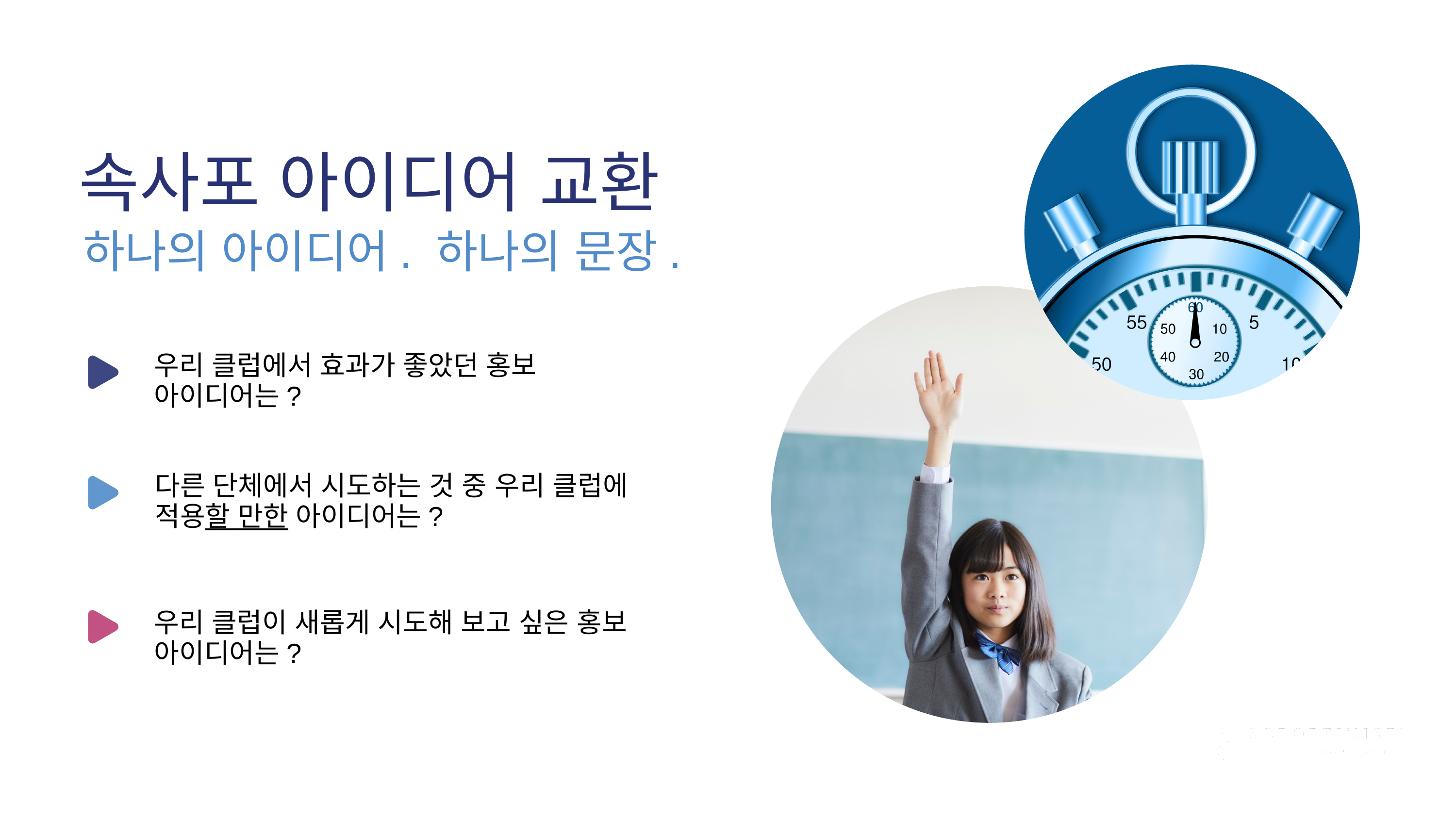

속사포 아이디어 교환
하나의 아이디어. 하나의 문장.

우리 클럽에서 효과가 좋았던 홍보 아이디어는?

다른 단체에서 시도하는 것 중 우리 클럽에 적용할 만한 아이디어는?

우리 클럽이 새롭게 시도해 보고 싶은 홍보 아이디어는?